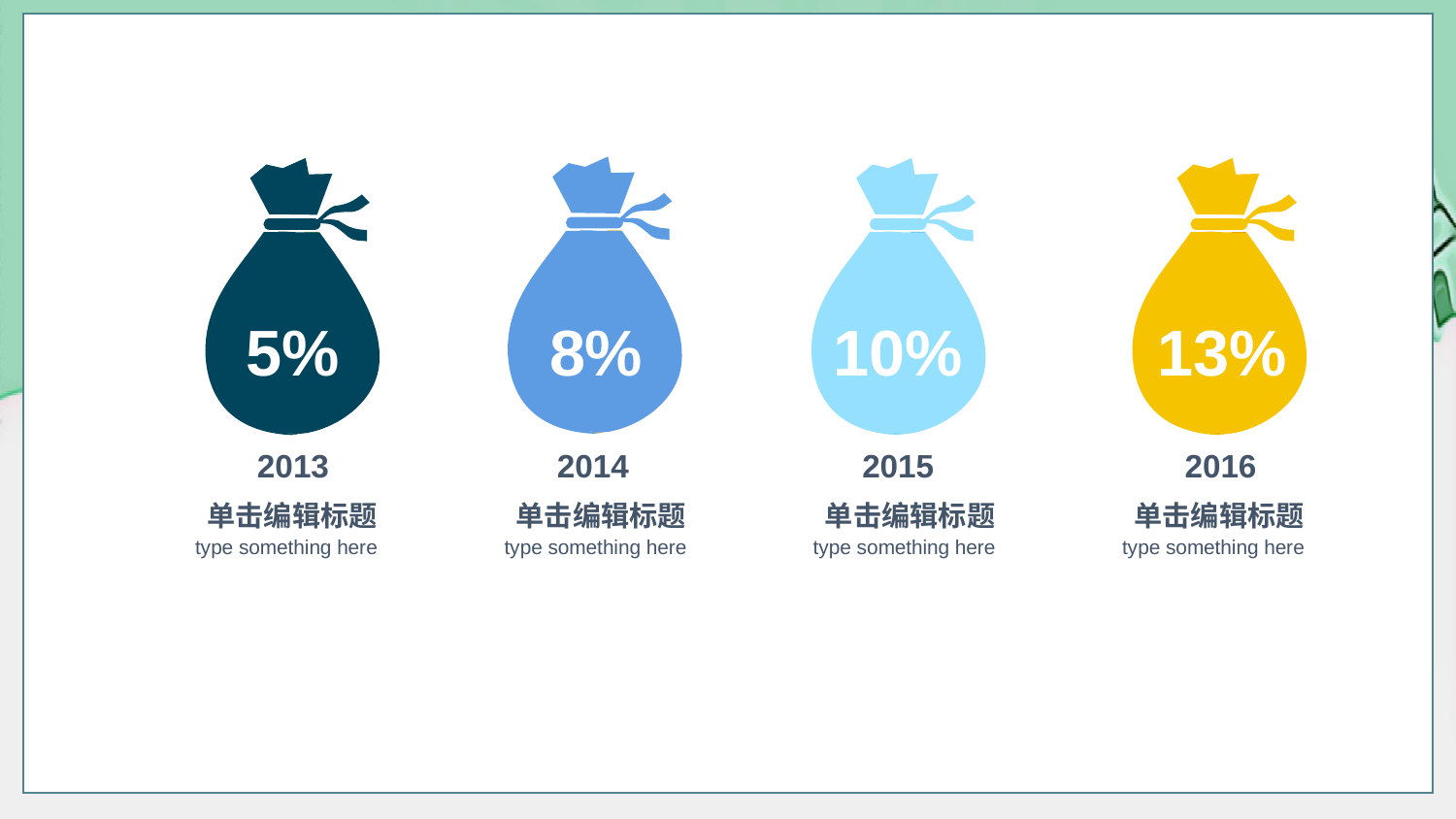

5%
8%
10%
13%
2013
2014
2015
2016
单击编辑标题
单击编辑标题
单击编辑标题
单击编辑标题
type something here
type something here
type something here
type something here